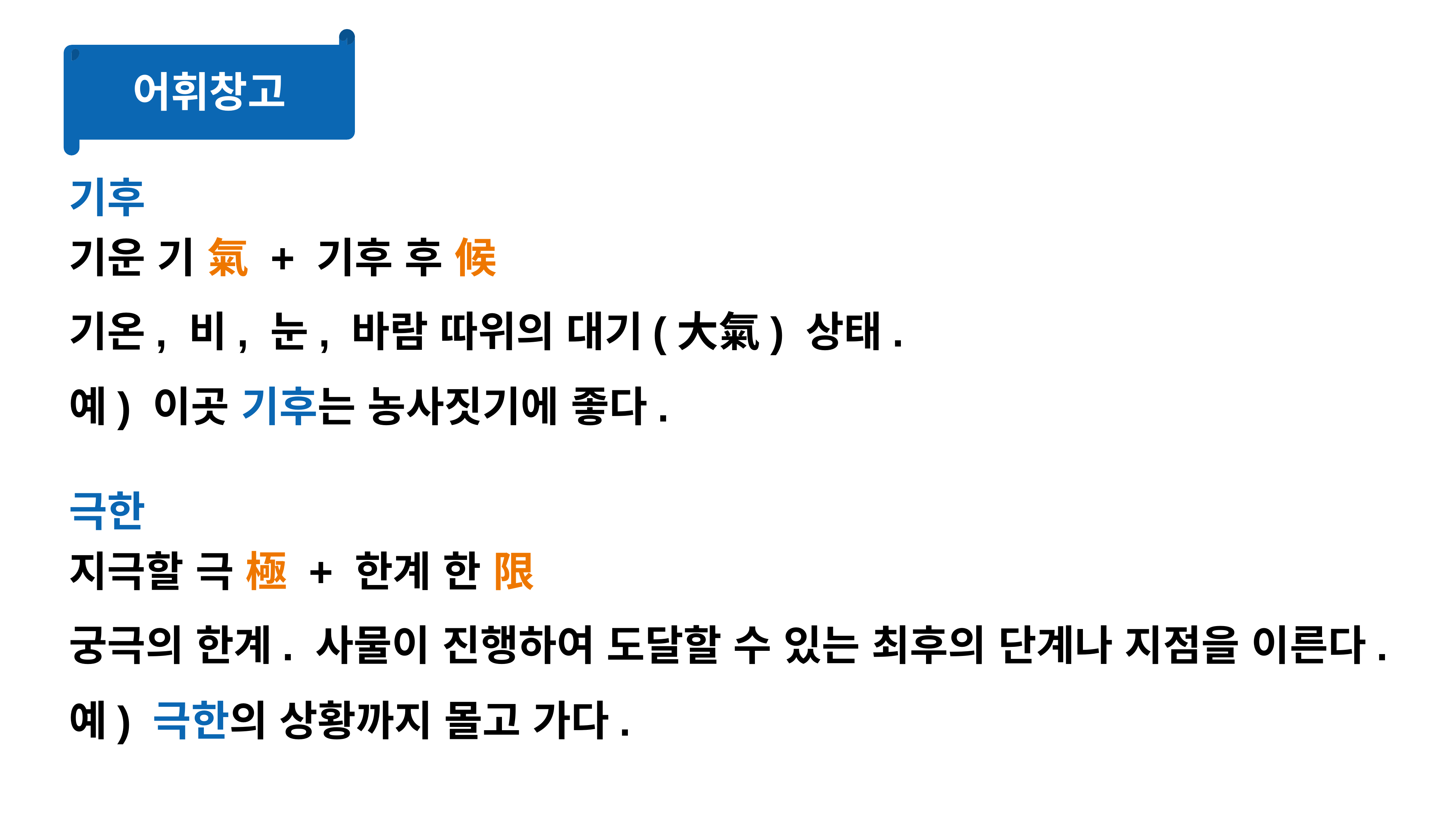

어휘창고
기후
기운 기 氣 + 기후 후 候
기온, 비, 눈, 바람 따위의 대기(大氣) 상태.
예) 이곳 기후는 농사짓기에 좋다.
극한
지극할 극 極 + 한계 한 限
궁극의 한계. 사물이 진행하여 도달할 수 있는 최후의 단계나 지점을 이른다.
예) 극한의 상황까지 몰고 가다.